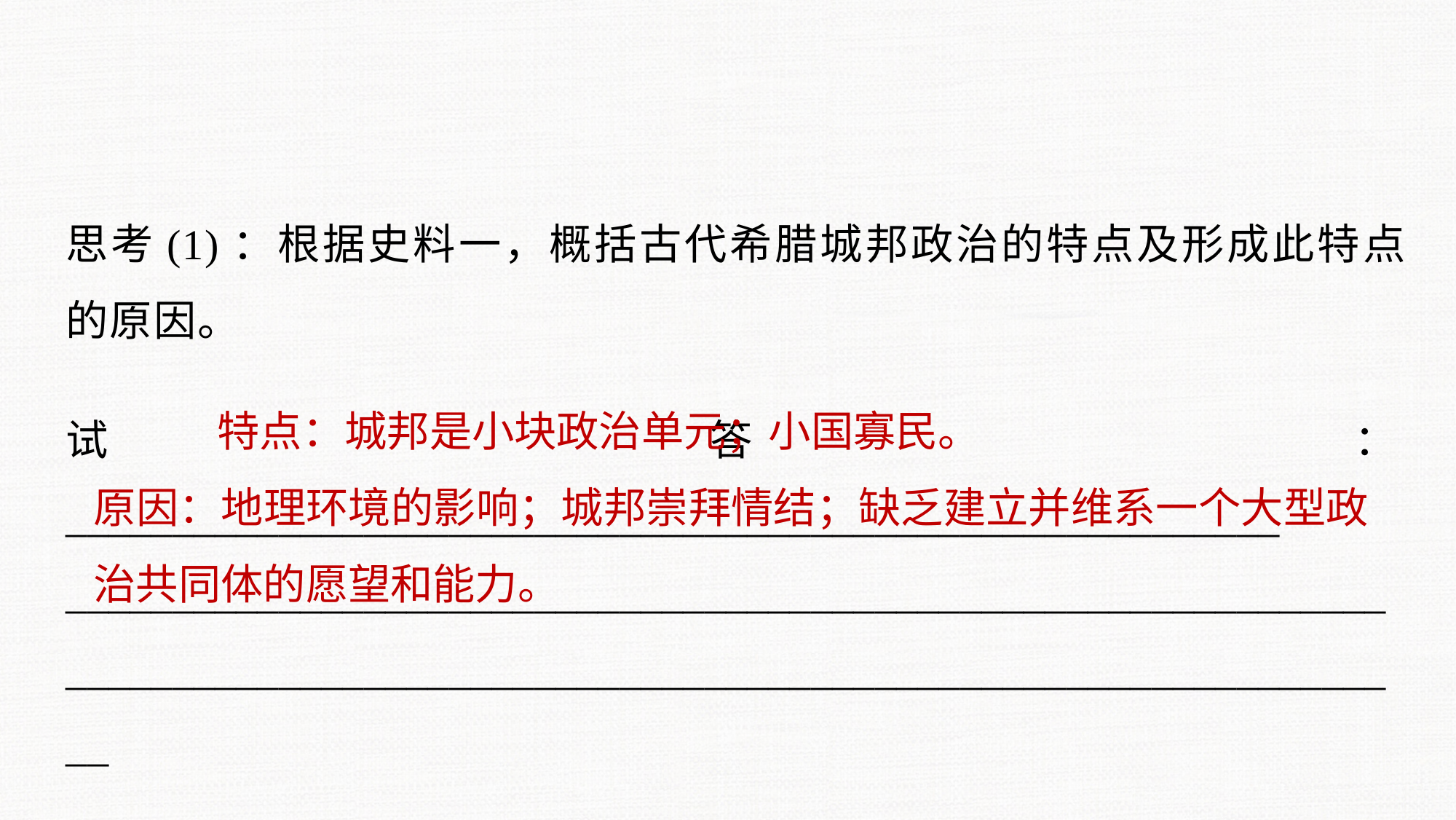

思考(1)：根据史料一，概括古代希腊城邦政治的特点及形成此特点的原因。
            特点：城邦是小块政治单元；小国寡民。
原因：地理环境的影响；城邦崇拜情结；缺乏建立并维系一个大型政治共同体的愿望和能力。
试答：_________________________________________________________
______________________________________________________________________________________________________________________________